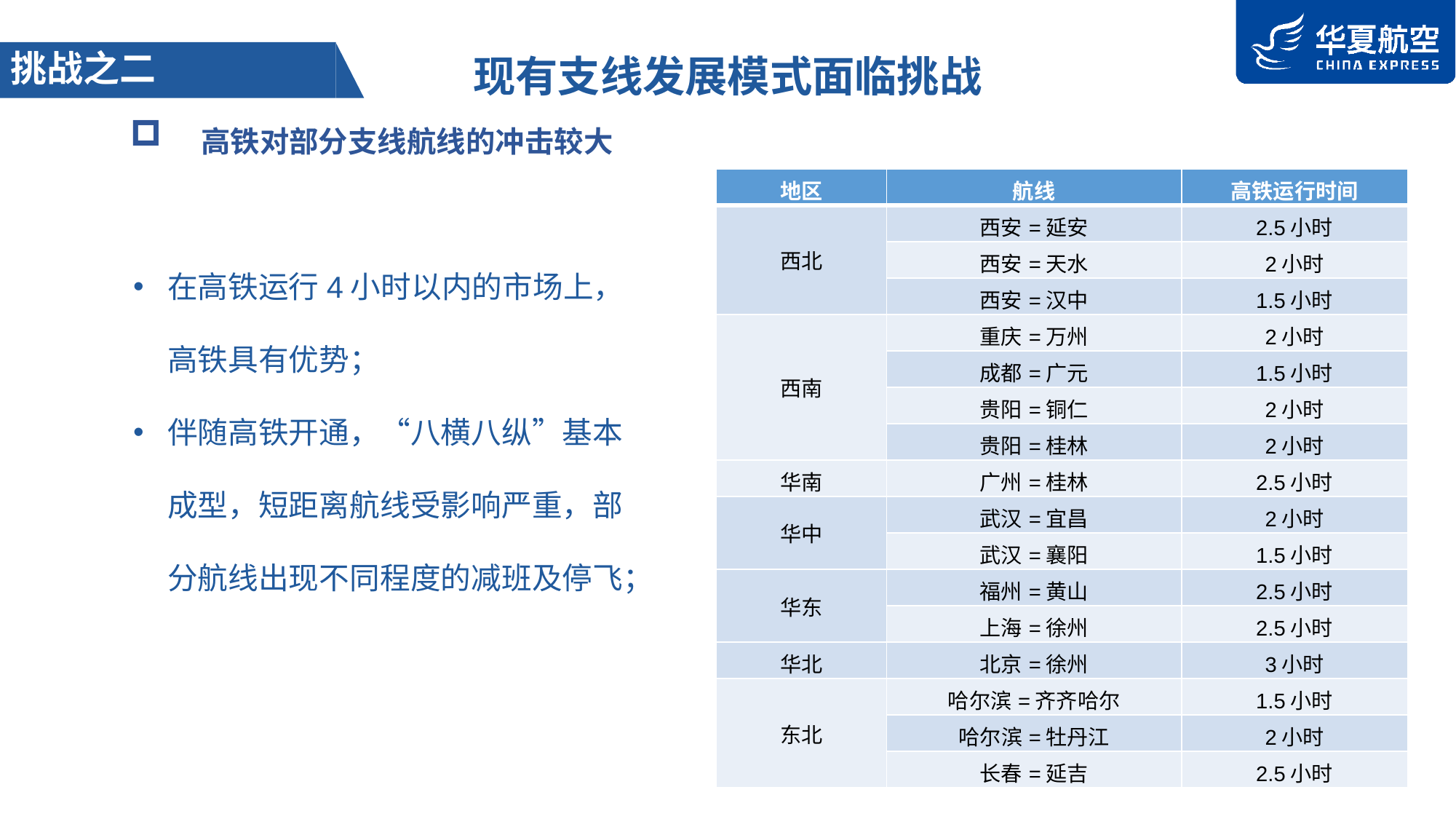

现有支线发展模式面临挑战
挑战之二
 高铁对部分支线航线的冲击较大
| 地区 | 航线 | 高铁运行时间 |
| --- | --- | --- |
| 西北 | 西安=延安 | 2.5小时 |
|  | 西安=天水 | 2小时 |
|  | 西安=汉中 | 1.5小时 |
| 西南 | 重庆=万州 | 2小时 |
|  | 成都=广元 | 1.5小时 |
|  | 贵阳=铜仁 | 2小时 |
|  | 贵阳=桂林 | 2小时 |
| 华南 | 广州=桂林 | 2.5小时 |
| 华中 | 武汉=宜昌 | 2小时 |
|  | 武汉=襄阳 | 1.5小时 |
| 华东 | 福州=黄山 | 2.5小时 |
|  | 上海=徐州 | 2.5小时 |
| 华北 | 北京=徐州 | 3小时 |
| 东北 | 哈尔滨=齐齐哈尔 | 1.5小时 |
|  | 哈尔滨=牡丹江 | 2小时 |
|  | 长春=延吉 | 2.5小时 |

在高铁运行4小时以内的市场上，高铁具有优势；
伴随高铁开通，“八横八纵”基本成型，短距离航线受影响严重，部分航线出现不同程度的减班及停飞；